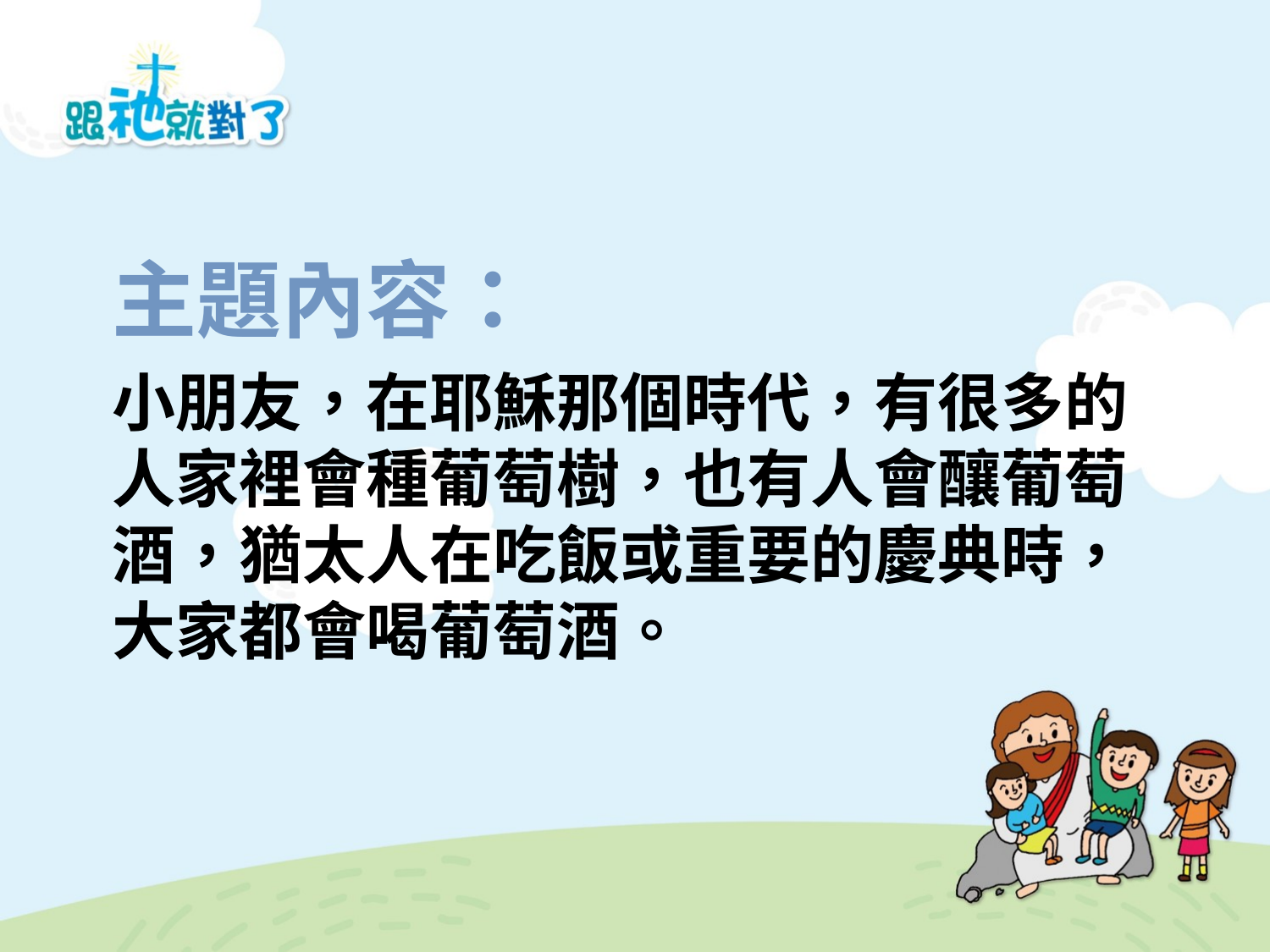

主題內容：
小朋友，在耶穌那個時代，有很多的人家裡會種葡萄樹，也有人會釀葡萄酒，猶太人在吃飯或重要的慶典時，大家都會喝葡萄酒。